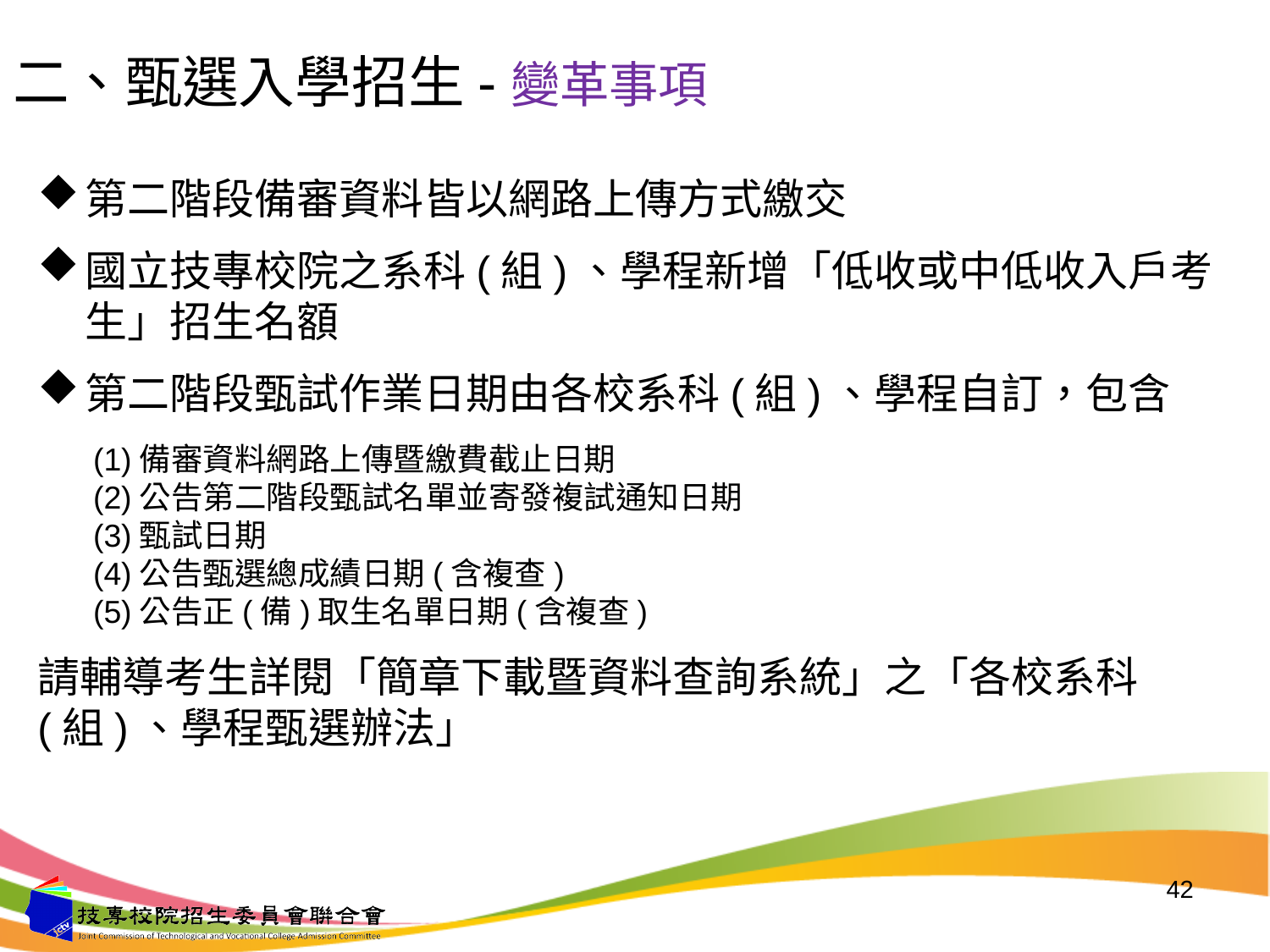

# 二、甄選入學招生-變革事項
第二階段備審資料皆以網路上傳方式繳交
國立技專校院之系科(組)、學程新增「低收或中低收入戶考生」招生名額
第二階段甄試作業日期由各校系科(組)、學程自訂，包含
(1)備審資料網路上傳暨繳費截止日期
(2)公告第二階段甄試名單並寄發複試通知日期
(3)甄試日期
(4)公告甄選總成績日期(含複查)
(5)公告正(備)取生名單日期(含複查)
請輔導考生詳閱「簡章下載暨資料查詢系統」之「各校系科(組)、學程甄選辦法」
42